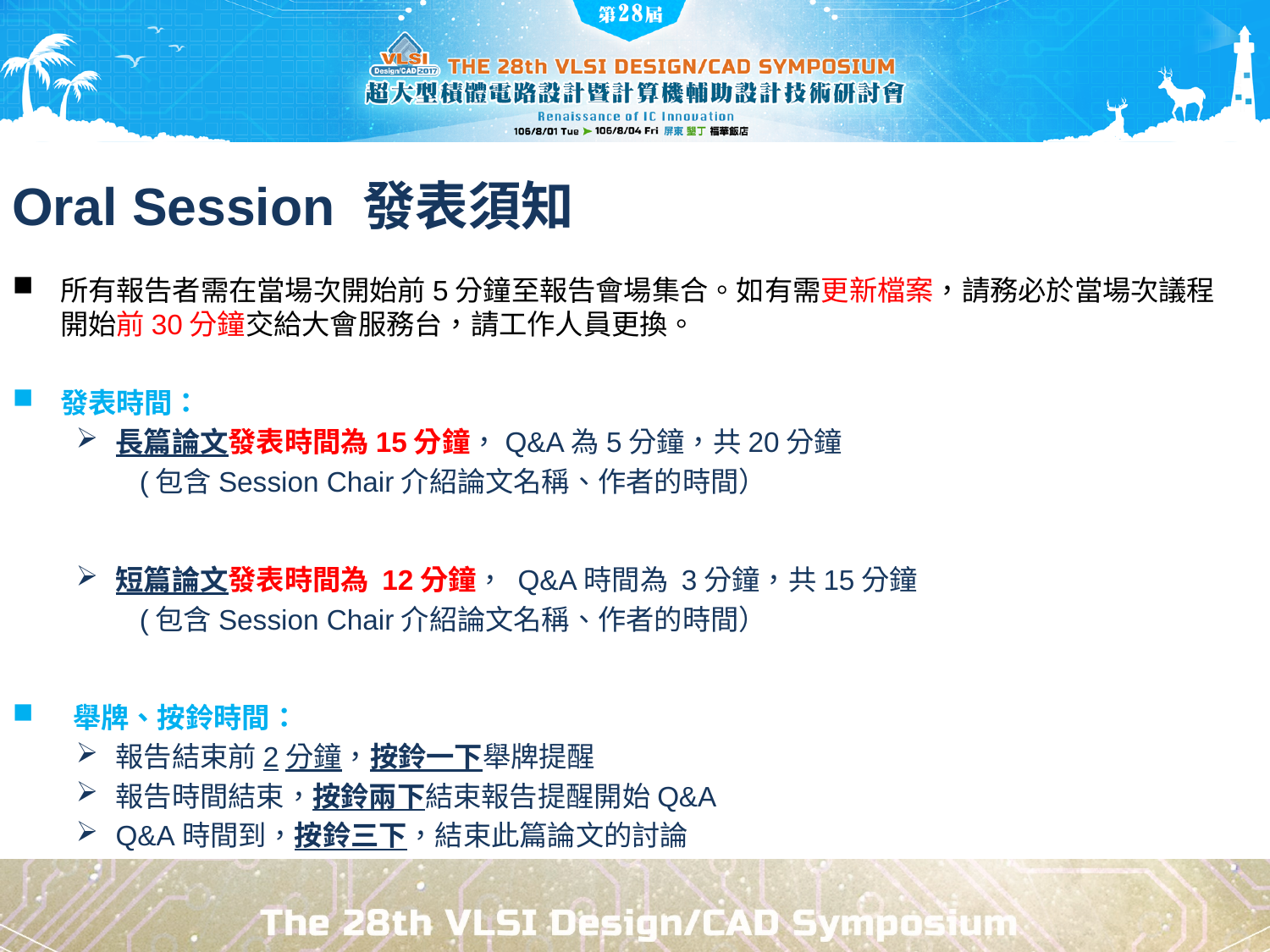

# Oral Session 發表須知
所有報告者需在當場次開始前5分鐘至報告會場集合。如有需更新檔案，請務必於當場次議程開始前30分鐘交給大會服務台，請工作人員更換。

發表時間：
長篇論文發表時間為15分鐘，Q&A為5分鐘，共20分鐘
(包含Session Chair介紹論文名稱、作者的時間）

短篇論文發表時間為 12分鐘， Q&A時間為 3分鐘，共15分鐘
(包含Session Chair介紹論文名稱、作者的時間）

 舉牌、按鈴時間：
報告結束前2分鐘，按鈴一下舉牌提醒
報告時間結束，按鈴兩下結束報告提醒開始Q&A
Q&A時間到，按鈴三下，結束此篇論文的討論